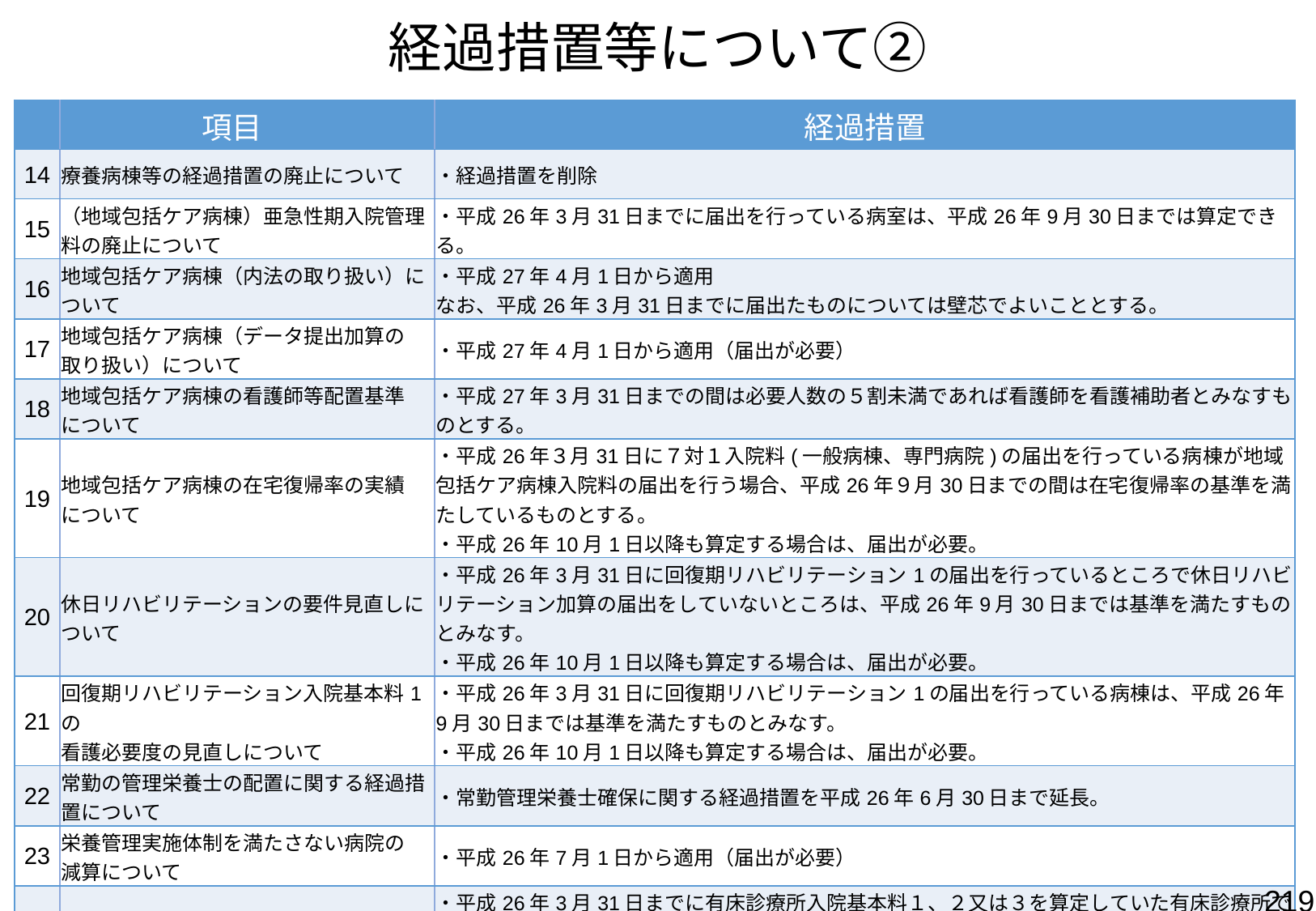

# 経過措置等について②
|  | 項目 | 経過措置 |
| --- | --- | --- |
| 14 | 療養病棟等の経過措置の廃止について | ・経過措置を削除 |
| 15 | （地域包括ケア病棟）亜急性期入院管理料の廃止について | ・平成26年3月31日までに届出を行っている病室は、平成26年9月30日までは算定できる。 |
| 16 | 地域包括ケア病棟（内法の取り扱い）に ついて | ・平成27年4月1日から適用 なお、平成26年3月31日までに届出たものについては壁芯でよいこととする。 |
| 17 | 地域包括ケア病棟（データ提出加算の 取り扱い）について | ・平成27年4月1日から適用（届出が必要） |
| 18 | 地域包括ケア病棟の看護師等配置基準 について | ・平成27年3月31日までの間は必要人数の５割未満であれば看護師を看護補助者とみなすものとする。 |
| 19 | 地域包括ケア病棟の在宅復帰率の実績 について | ・平成26年３月31日に７対１入院料(一般病棟、専門病院)の届出を行っている病棟が地域包括ケア病棟入院料の届出を行う場合、平成26年９月30日までの間は在宅復帰率の基準を満たしているものとする。 ・平成26年10月1日以降も算定する場合は、届出が必要。 |
| 20 | 休日リハビリテーションの要件見直しに ついて | ・平成26年3月31日に回復期リハビリテーション1の届出を行っているところで休日リハビリテーション加算の届出をしていないところは、平成26年9月30日までは基準を満たすものとみなす。 ・平成26年10月1日以降も算定する場合は、届出が必要。 |
| 21 | 回復期リハビリテーション入院基本料1の 看護必要度の見直しについて | ・平成26年3月31日に回復期リハビリテーション1の届出を行っている病棟は、平成26年9月30日までは基準を満たすものとみなす。 ・平成26年10月1日以降も算定する場合は、届出が必要。 |
| 22 | 常勤の管理栄養士の配置に関する経過措置について | ・常勤管理栄養士確保に関する経過措置を平成26年6月30日まで延長。 |
| 23 | 栄養管理実施体制を満たさない病院の 減算について | ・平成26年7月1日から適用（届出が必要） |
| 24 | 有床診療所４～６の届出について | ・平成26年3月31日までに有床診療所入院基本料１、２又は３を算定していた有床診療所であれば、新たな届出をせずとも、それぞれ新有床診療所入院基本料４、５又は６を引き続き算定することができる。 |
| 25 | 主治医機能の評価（研修要件の取り扱い）について | ・平成27年4月1日から適用 |
219